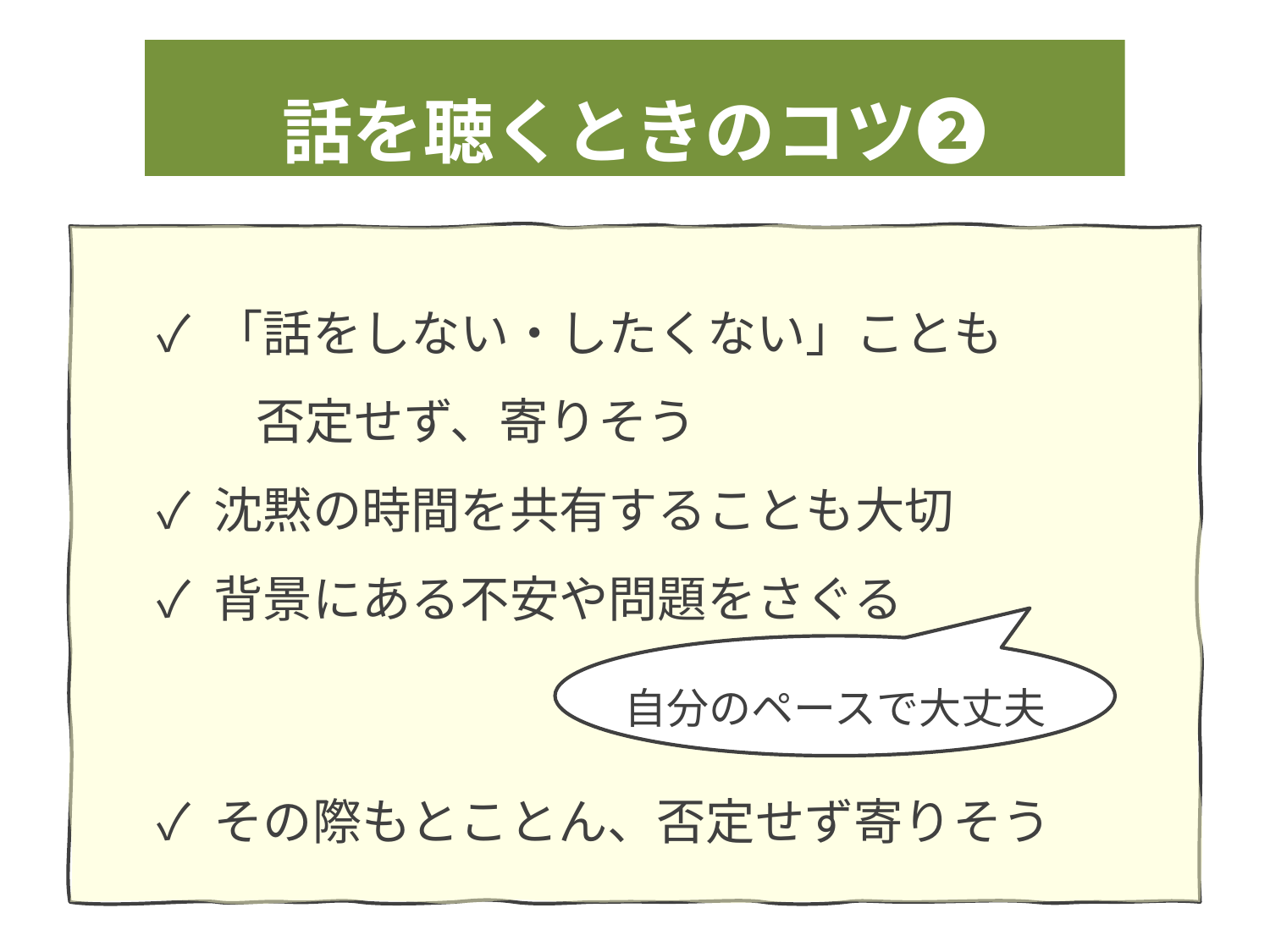

話を聴くときのコツ❷

✓ 「話をしない・したくない」ことも
　　否定せず、寄りそう
✓ 沈黙の時間を共有することも大切
✓ 背景にある不安や問題をさぐる

✓ その際もとことん、否定せず寄りそう

自分のペースで大丈夫